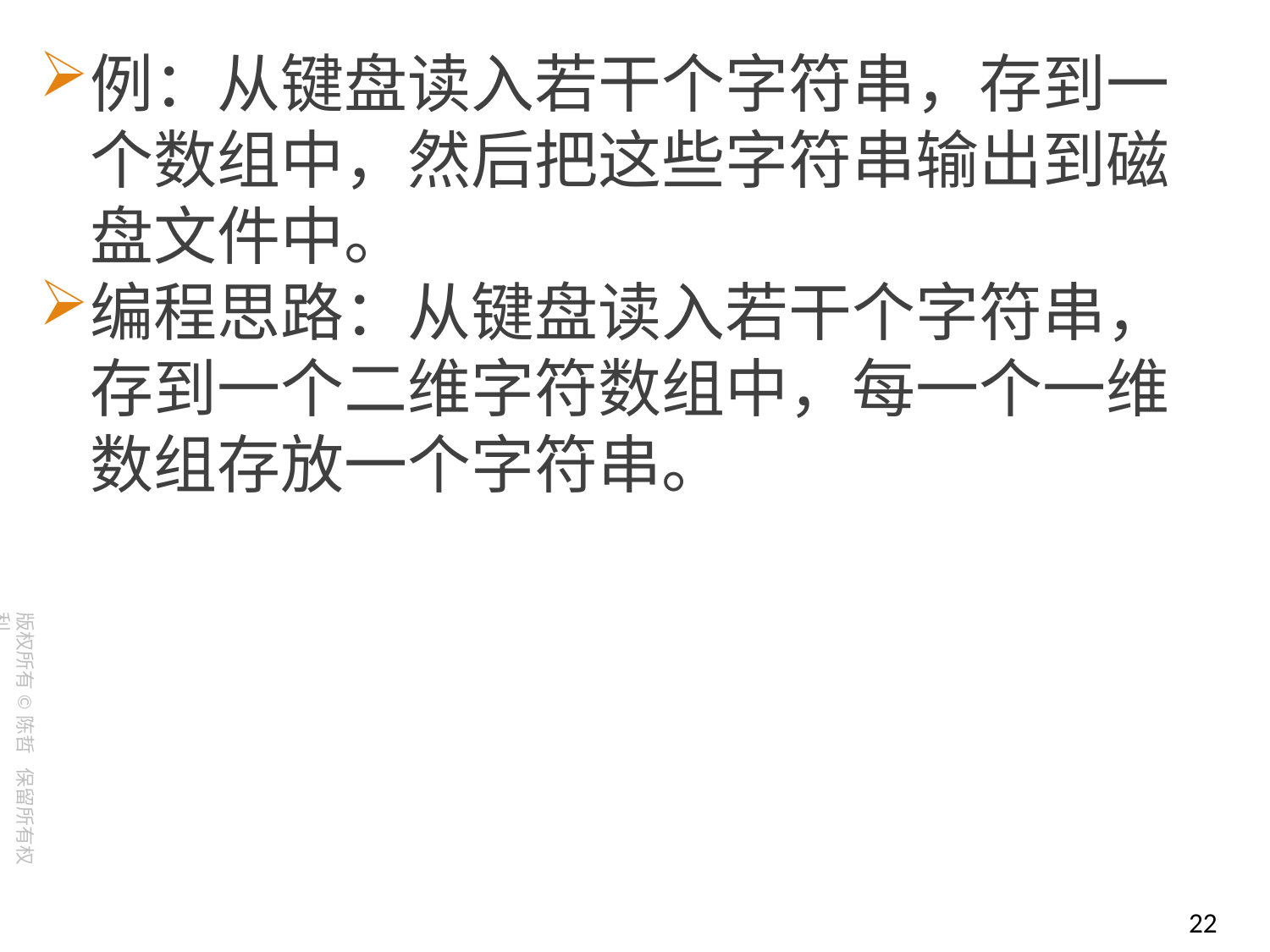

例：从键盘读入若干个字符串，存到一个数组中，然后把这些字符串输出到磁盘文件中。
编程思路：从键盘读入若干个字符串，存到一个二维字符数组中，每一个一维数组存放一个字符串。
22